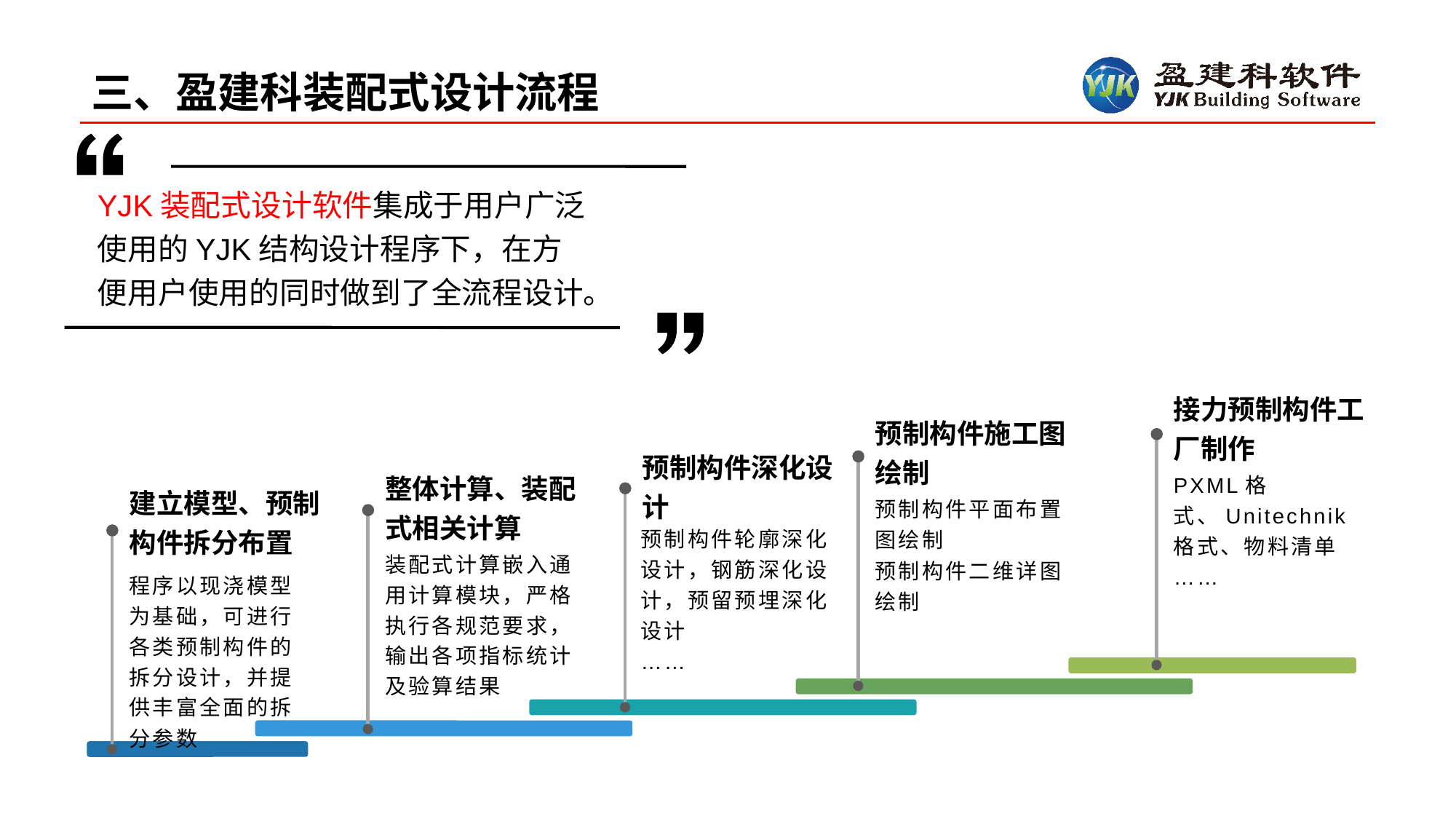

# 三、盈建科装配式设计流程

YJK装配式设计软件集成于用户广泛使用的YJK结构设计程序下，在方便用户使用的同时做到了全流程设计。

接力预制构件工厂制作
预制构件施工图绘制

预制构件深化设计

建立模型、预制构件拆分布置
整体计算、装配式相关计算
PXML格式、Unitechnik格式、物料清单
……

预制构件平面布置图绘制
预制构件二维详图绘制

预制构件轮廓深化设计，钢筋深化设计，预留预埋深化设计
……

装配式计算嵌入通用计算模块，严格执行各规范要求，输出各项指标统计及验算结果
程序以现浇模型为基础，可进行各类预制构件的拆分设计，并提供丰富全面的拆分参数